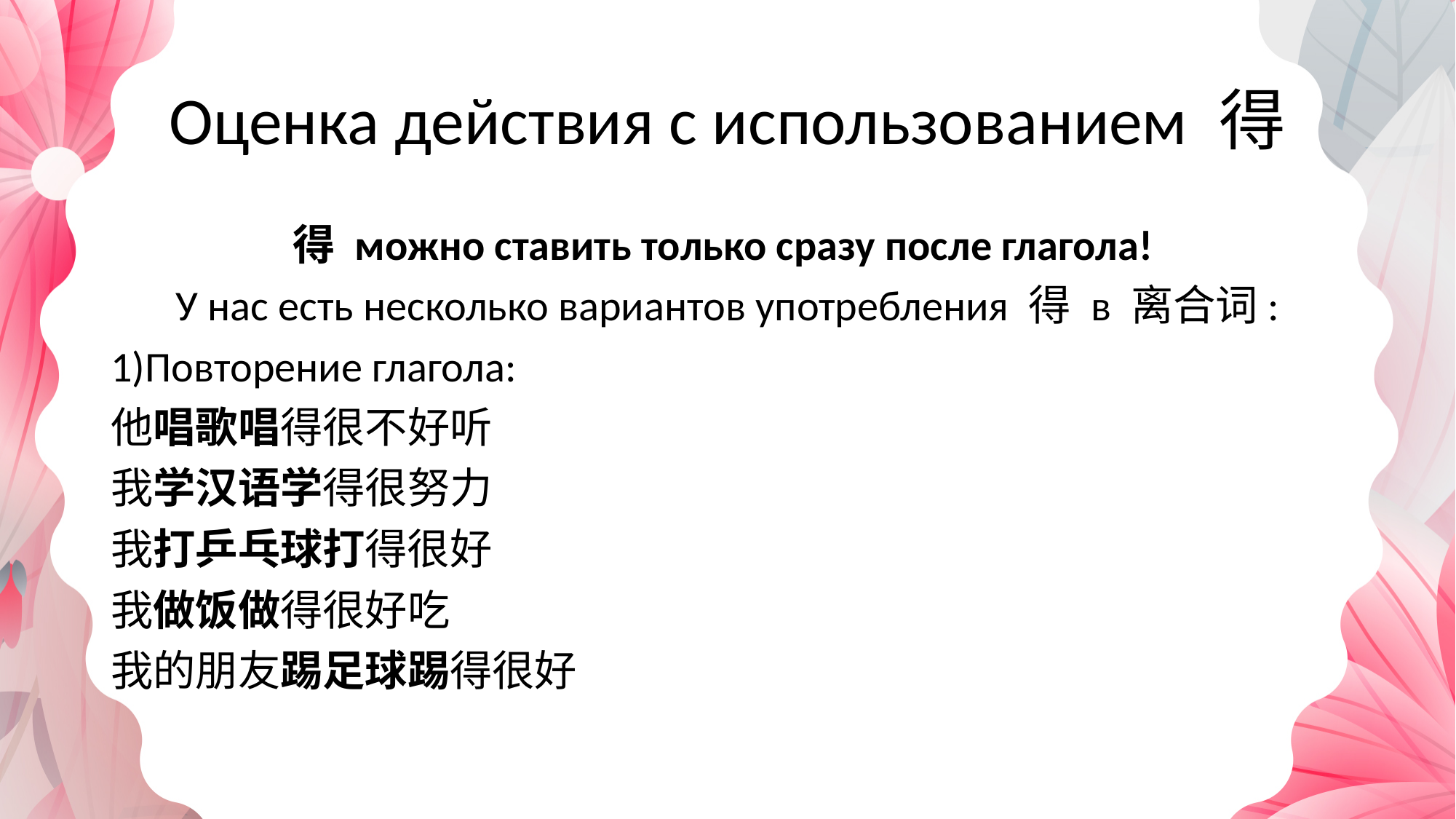

# Оценка действия с использованием 得
得 можно ставить только сразу после глагола!
У нас есть несколько вариантов употребления 得 в 离合词:
1)Повторение глагола:
他唱歌唱得很不好听
我学汉语学得很努力
我打乒乓球打得很好
我做饭做得很好吃
我的朋友踢足球踢得很好